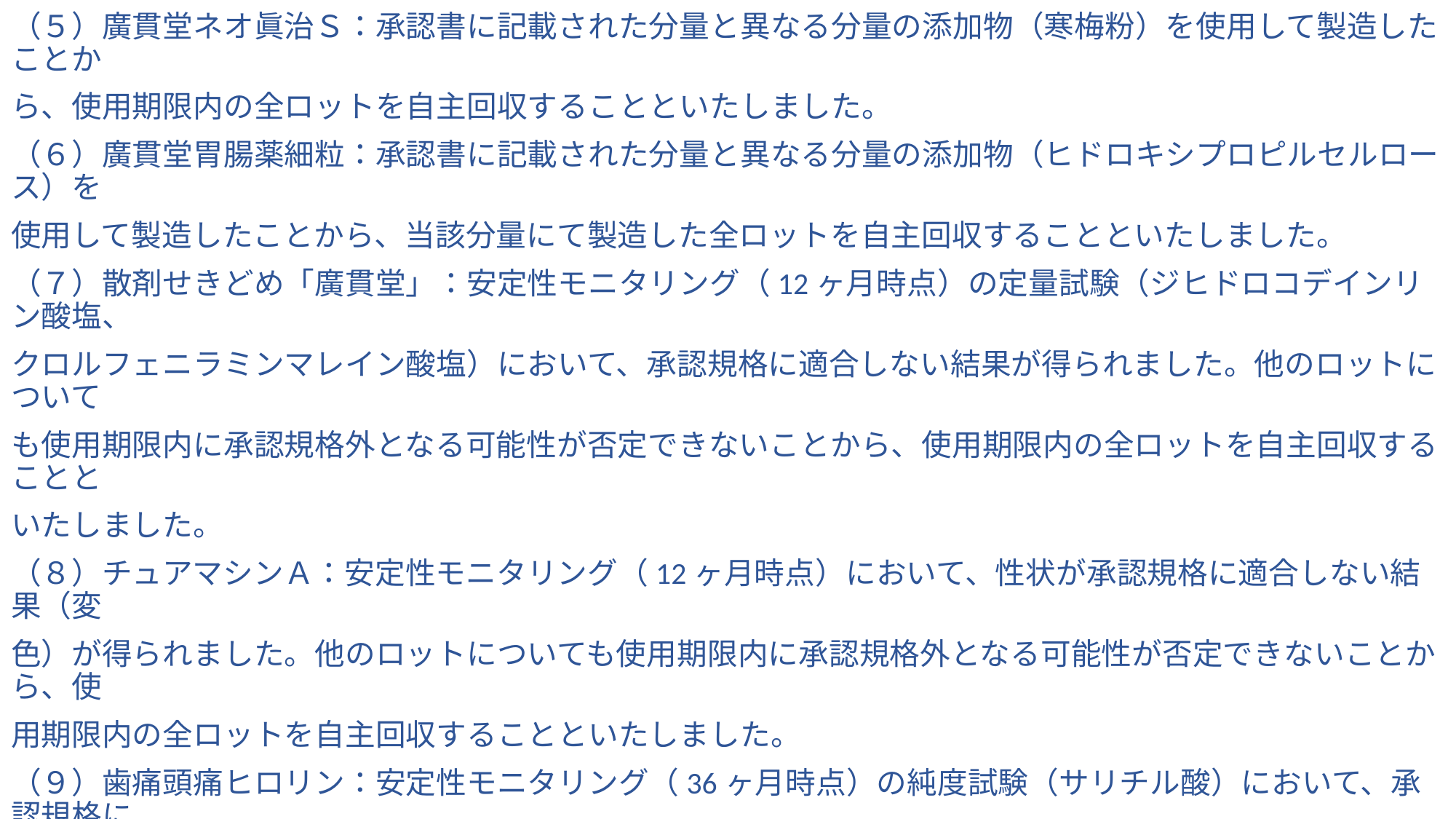

#
（５）廣貫堂ネオ眞治Ｓ：承認書に記載された分量と異なる分量の添加物（寒梅粉）を使用して製造したことか
ら、使用期限内の全ロットを自主回収することといたしました。
（６）廣貫堂胃腸薬細粒：承認書に記載された分量と異なる分量の添加物（ヒドロキシプロピルセルロース）を
使用して製造したことから、当該分量にて製造した全ロットを自主回収することといたしました。
（７）散剤せきどめ「廣貫堂」：安定性モニタリング（12ヶ月時点）の定量試験（ジヒドロコデインリン酸塩、
クロルフェニラミンマレイン酸塩）において、承認規格に適合しない結果が得られました。他のロットについて
も使用期限内に承認規格外となる可能性が否定できないことから、使用期限内の全ロットを自主回収することと
いたしました。
（８）チュアマシンＡ：安定性モニタリング（12ヶ月時点）において、性状が承認規格に適合しない結果（変
色）が得られました。他のロットについても使用期限内に承認規格外となる可能性が否定できないことから、使
用期限内の全ロットを自主回収することといたしました。
（９）歯痛頭痛ヒロリン：安定性モニタリング（36ヶ月時点）の純度試験（サリチル酸）において、承認規格に
適合しない結果が得られました。他のロットについても使用期限内に承認規格外となる可能性が否定できないこ
とから、使用期限内の全ロットを自主回収することといたしました。
（１０）パナワン「廣貫堂」：安定性モニタリング（24ヶ月時点）の定量試験（デヒドロコリダリン）におい
て、承認規格に適合しない結果が得られました。他のロットについても使用期限内に承認規格外となる可能性が
否定できないことから、使用期限内の全ロットを自主回収することといたしました。